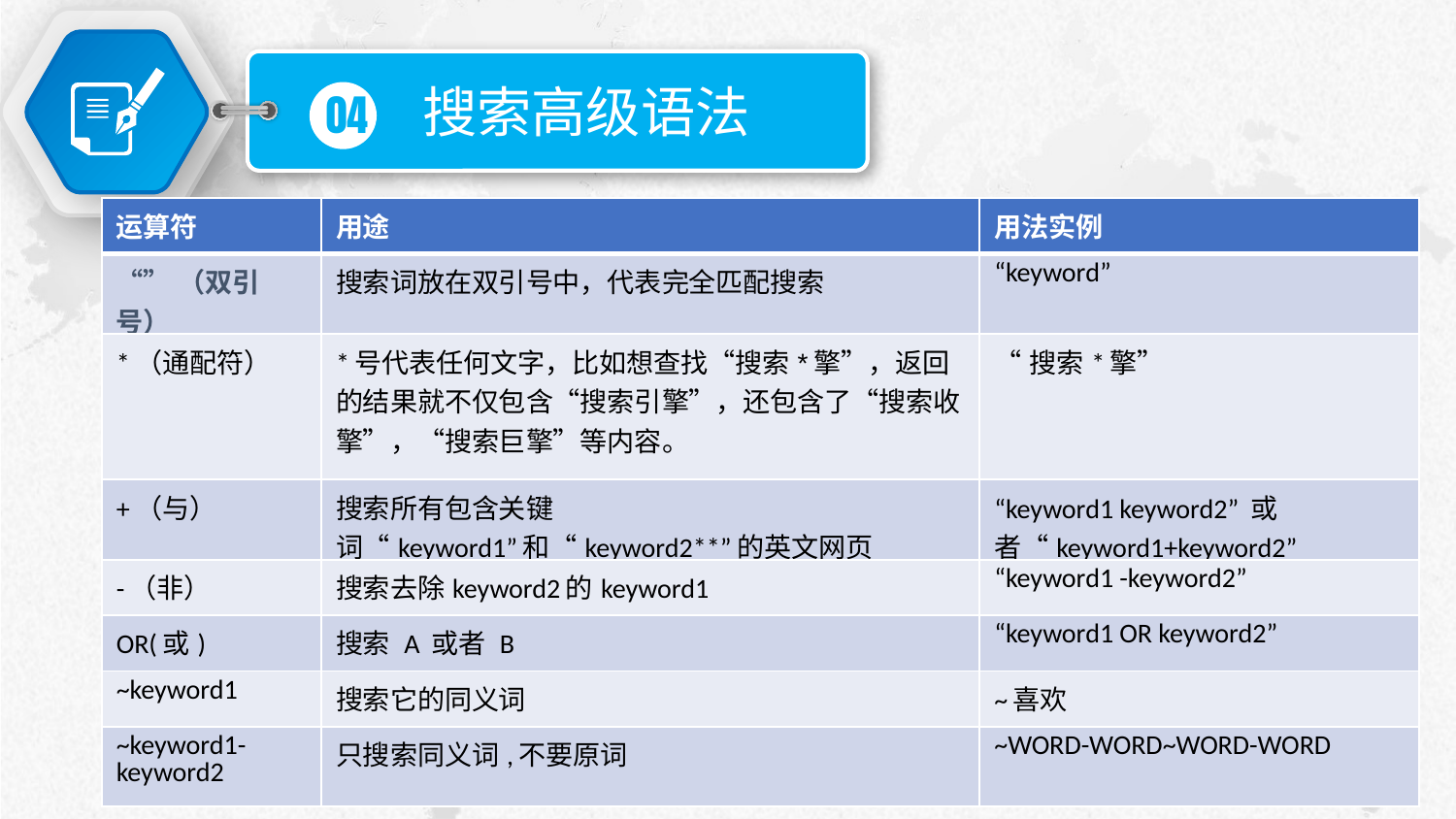

搜索高级语法

04

| 运算符 | 用途 | 用法实例 |
| --- | --- | --- |
| “”（双引号） | 搜索词放在双引号中，代表完全匹配搜索 | “keyword” |
| \*（通配符） | \*号代表任何文字，比如想查找“搜索\*擎”，返回的结果就不仅包含“搜索引擎”，还包含了“搜索收擎”，“搜索巨擎”等内容。 | “搜索\*擎” |
| +（与） | 搜索所有包含关键词“keyword1”和“keyword2\*\*”的英文网页 | “keyword1 keyword2” 或者“keyword1+keyword2” |
| -（非） | 搜索去除keyword2的keyword1 | “keyword1 -keyword2” |
| OR(或) | 搜索 A 或者 B | “keyword1 OR keyword2” |
| ~keyword1 | 搜索它的同义词 | ~喜欢 |
| ~keyword1-keyword2 | 只搜索同义词,不要原词 | ~WORD-WORD~WORD-WORD |